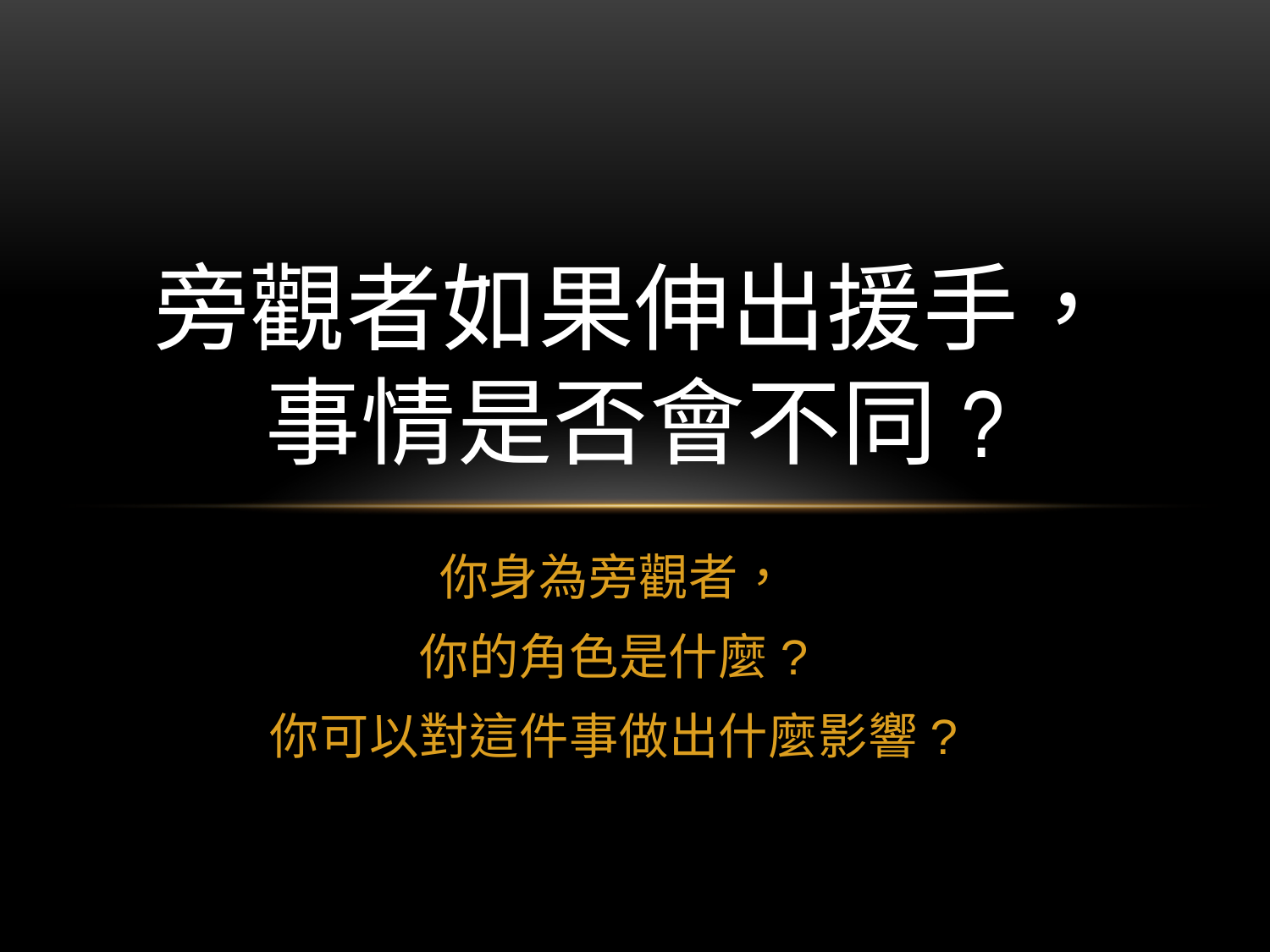

# 旁觀者如果伸出援手， 事情是否會不同?
你身為旁觀者，
你的角色是什麼?
你可以對這件事做出什麼影響?